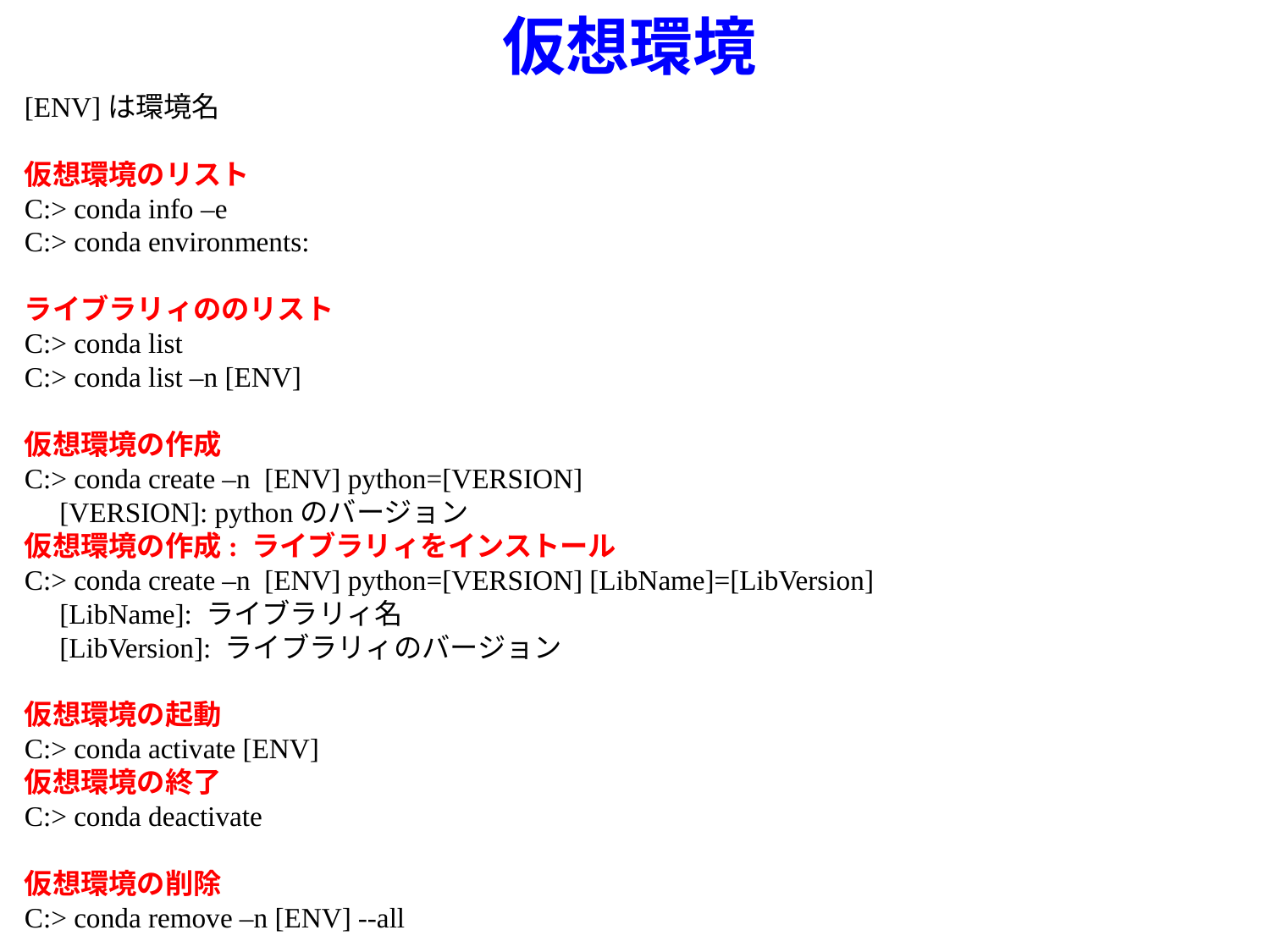

仮想環境
[ENV]は環境名

仮想環境のリスト
C:> conda info –e
C:> conda environments:

ライブラリィののリスト
C:> conda list
C:> conda list –n [ENV]

仮想環境の作成
C:> conda create –n  [ENV] python=[VERSION]
     [VERSION]: pythonのバージョン
仮想環境の作成: ライブラリィをインストール
C:> conda create –n  [ENV] python=[VERSION] [LibName]=[LibVersion]
     [LibName]: ライブラリィ名
     [LibVersion]: ライブラリィのバージョン

仮想環境の起動
C:> conda activate [ENV]
仮想環境の終了
C:> conda deactivate

仮想環境の削除
C:> conda remove –n [ENV] --all